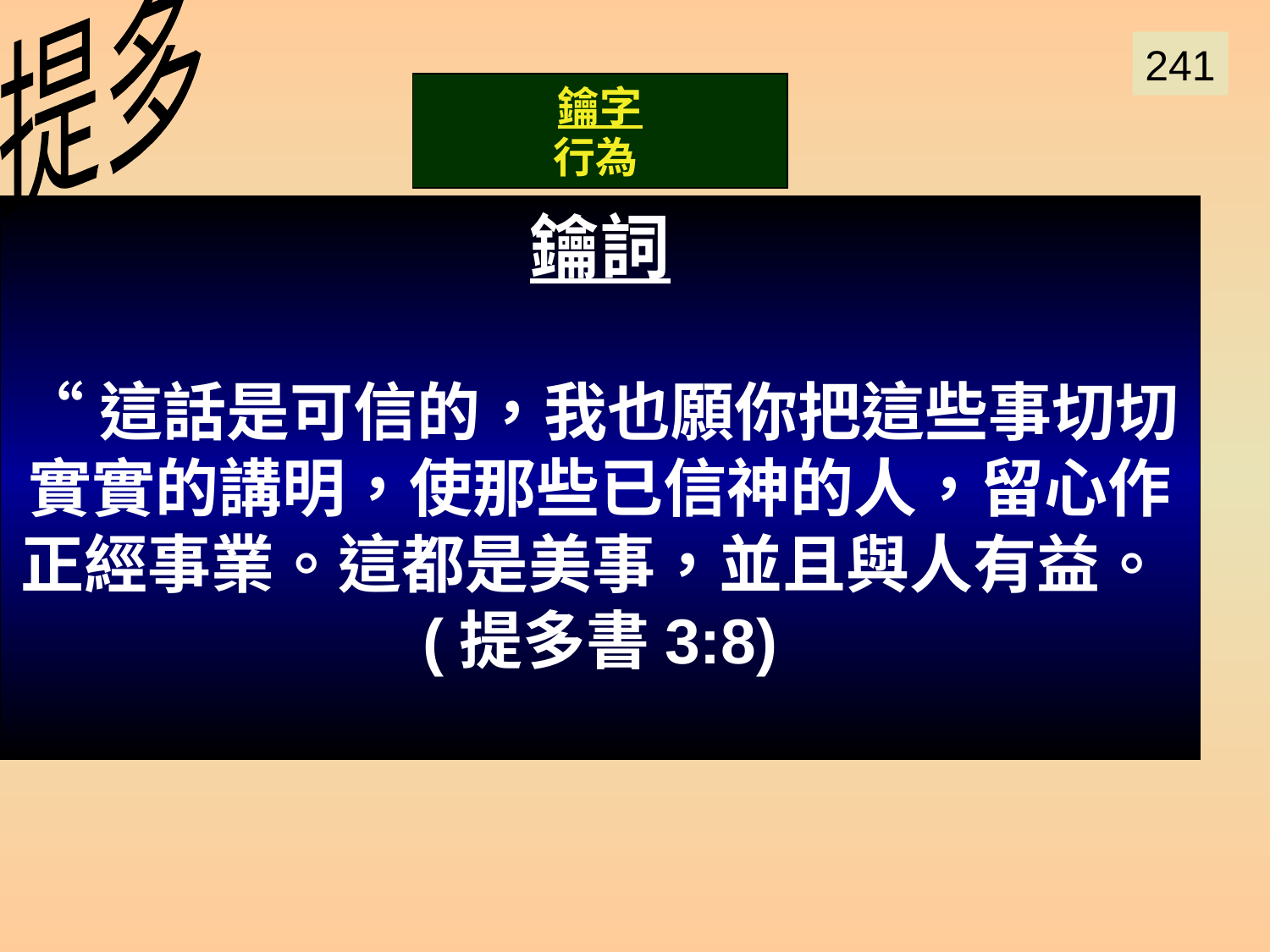

提多
241
鑰字
行為
Key Word / Verse
鑰詞

“這話是可信的，我也願你把這些事切切實實的講明，使那些已信神的人，留心作正經事業。這都是美事，並且與人有益。(提多書3:8)